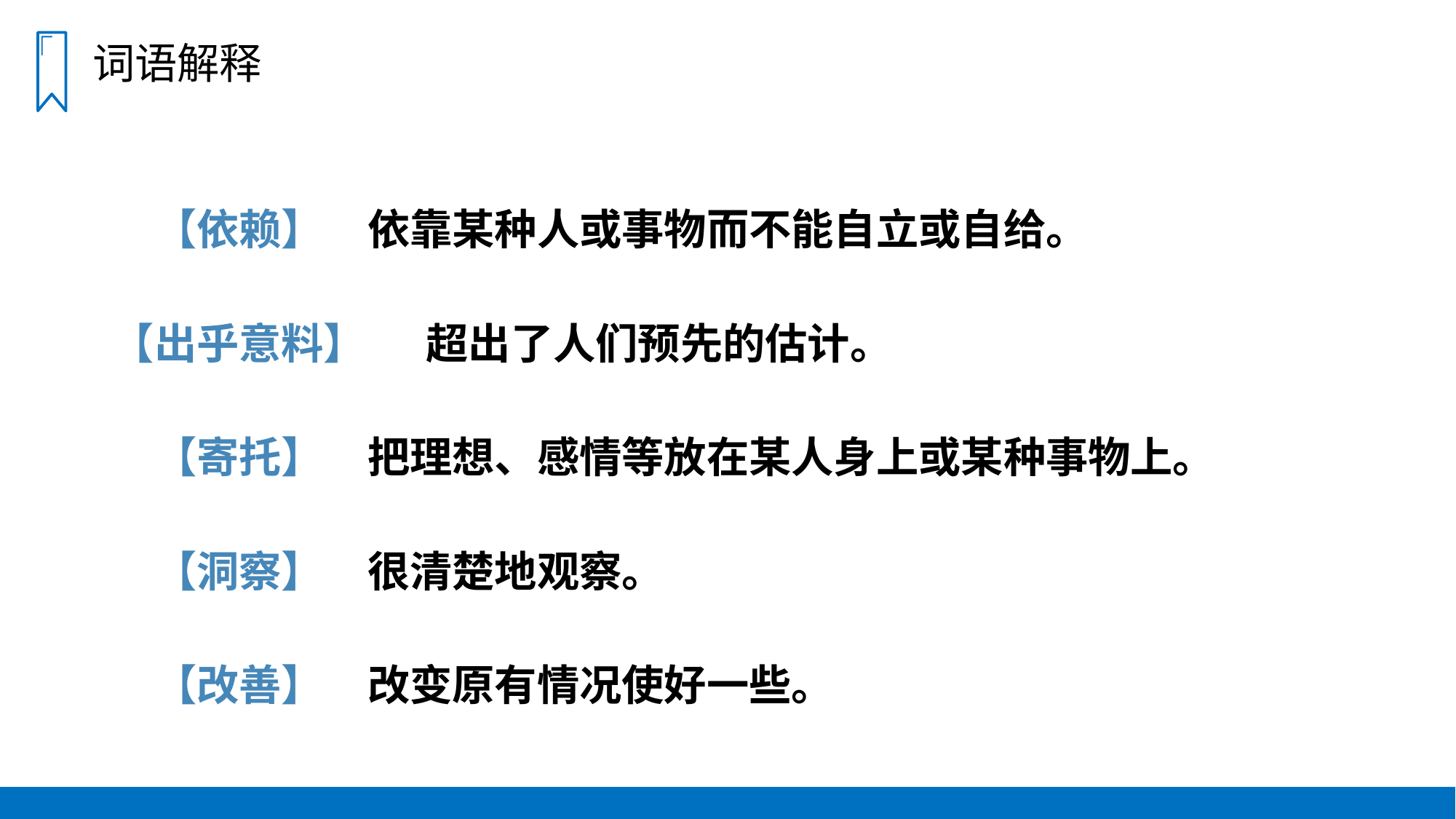

词语解释
【依赖】
依靠某种人或事物而不能自立或自给。
【出乎意料】
超出了人们预先的估计。
【寄托】
把理想、感情等放在某人身上或某种事物上。
【洞察】
很清楚地观察。
【改善】
改变原有情况使好一些。